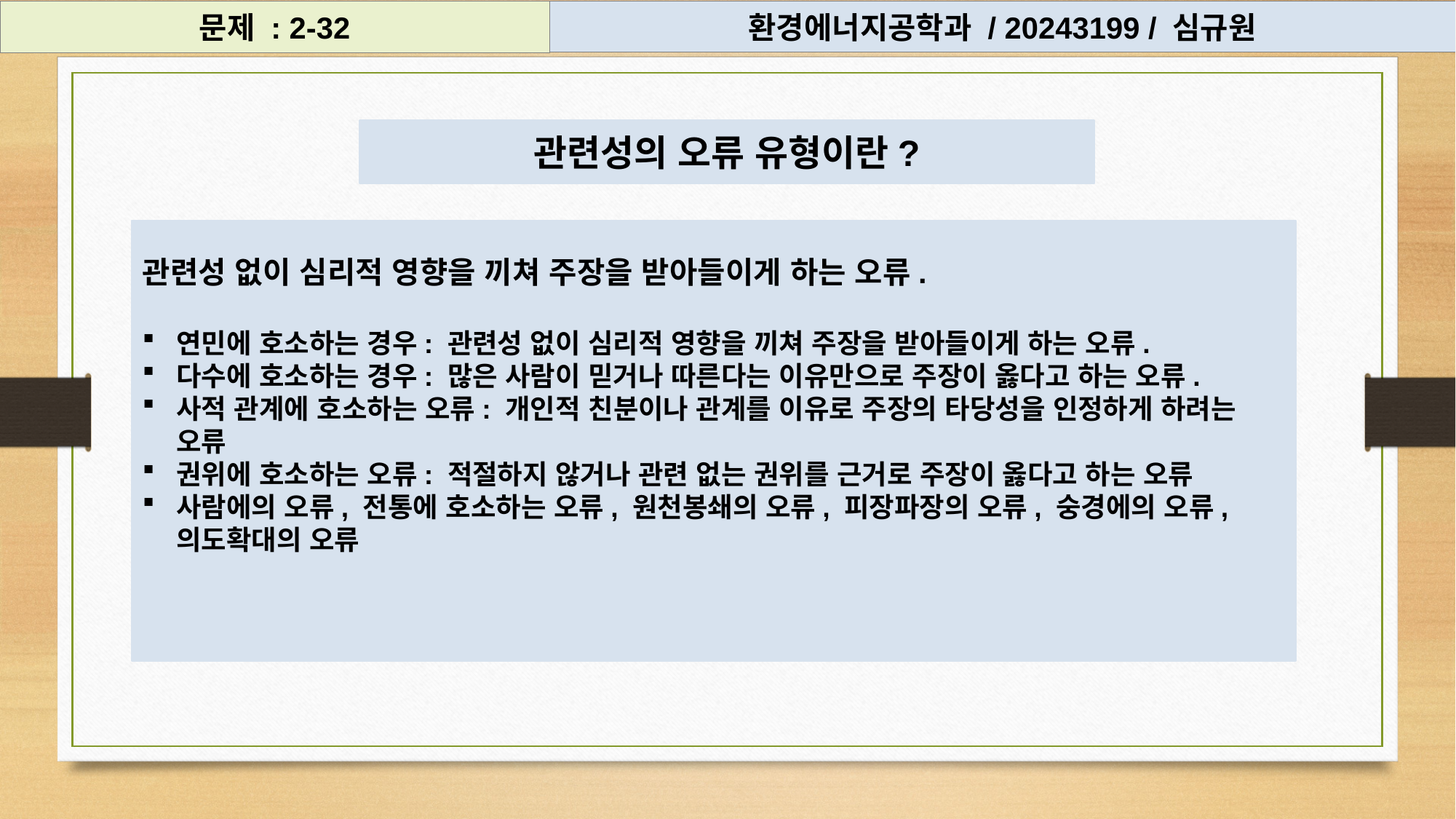

문제 : 2-32
환경에너지공학과 / 20243199 / 심규원
관련성의 오류 유형이란?
관련성 없이 심리적 영향을 끼쳐 주장을 받아들이게 하는 오류.

연민에 호소하는 경우: 관련성 없이 심리적 영향을 끼쳐 주장을 받아들이게 하는 오류.
다수에 호소하는 경우: 많은 사람이 믿거나 따른다는 이유만으로 주장이 옳다고 하는 오류.
사적 관계에 호소하는 오류: 개인적 친분이나 관계를 이유로 주장의 타당성을 인정하게 하려는 오류
권위에 호소하는 오류: 적절하지 않거나 관련 없는 권위를 근거로 주장이 옳다고 하는 오류
사람에의 오류, 전통에 호소하는 오류, 원천봉쇄의 오류, 피장파장의 오류, 숭경에의 오류, 의도확대의 오류